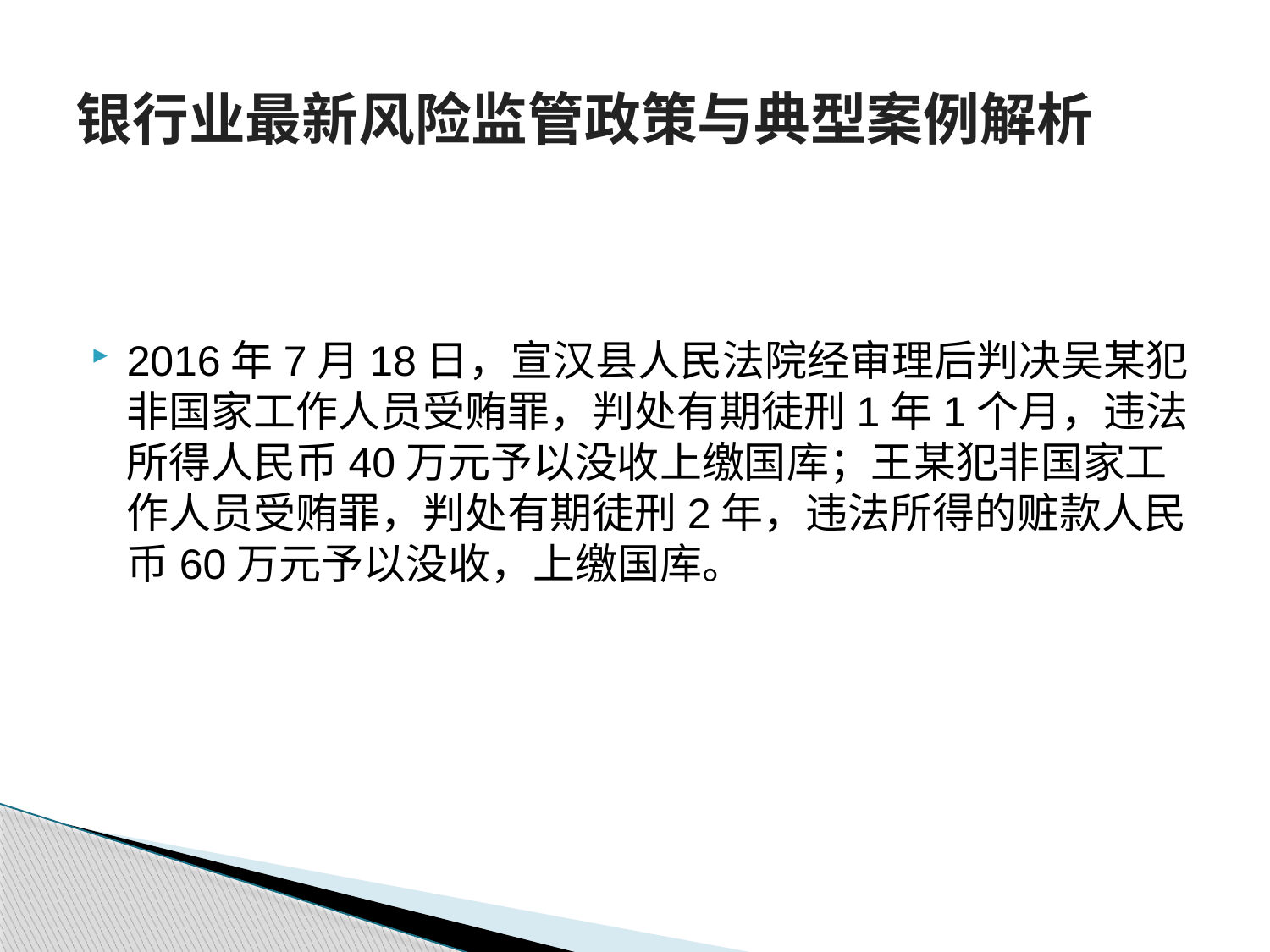

# 银行业最新风险监管政策与典型案例解析

2016年7月18日，宣汉县人民法院经审理后判决吴某犯非国家工作人员受贿罪，判处有期徒刑1年1个月，违法所得人民币40万元予以没收上缴国库；王某犯非国家工作人员受贿罪，判处有期徒刑2年，违法所得的赃款人民币60万元予以没收，上缴国库。